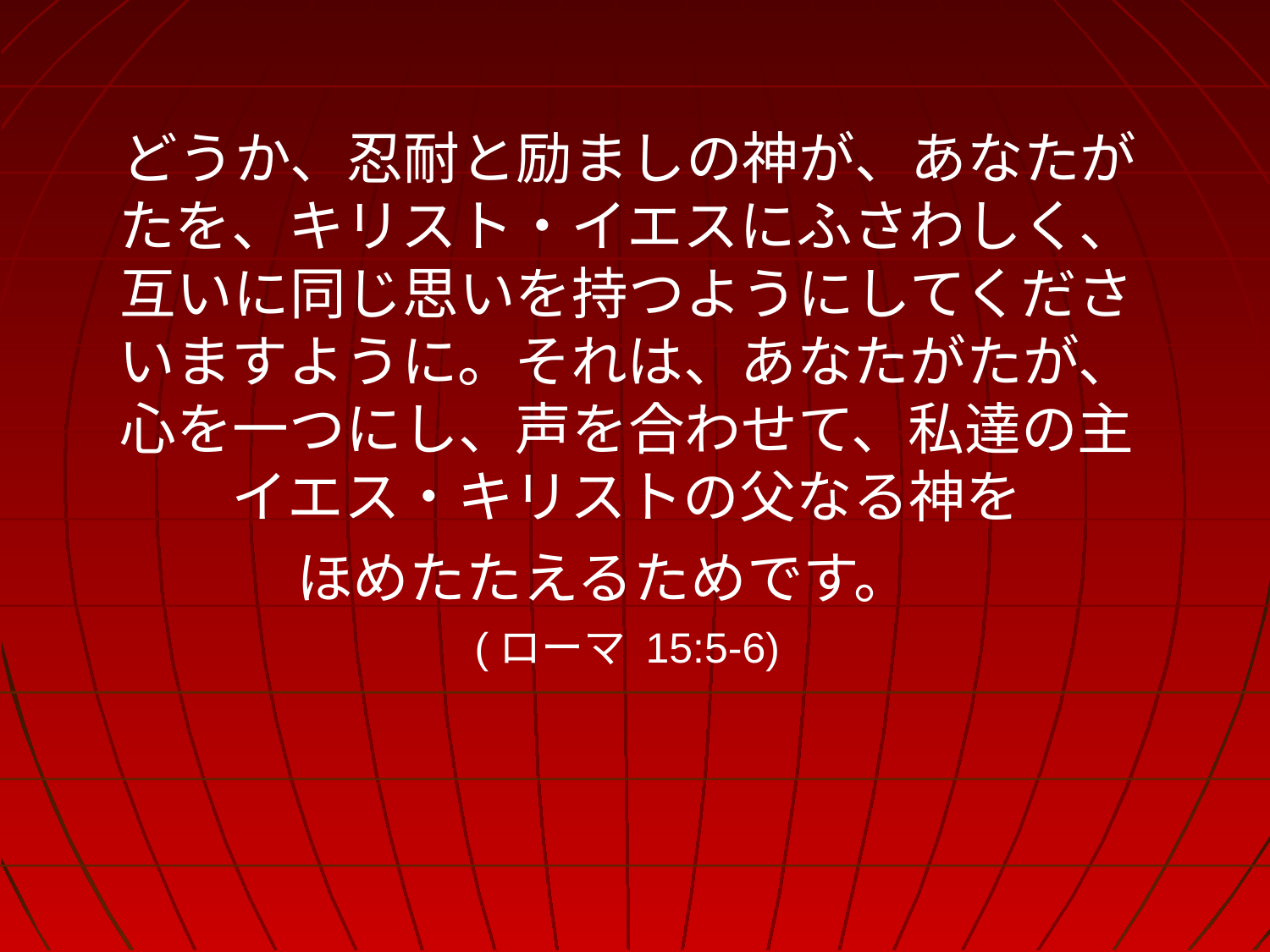

どうか、忍耐と励ましの神が、あなたがたを、キリスト・イエスにふさわしく、互いに同じ思いを持つようにしてくださいますように。それは、あなたがたが、心を一つにし、声を合わせて、私達の主イエス・キリストの父なる神を
ほめたたえるためです。
    (ローマ 15:5-6)